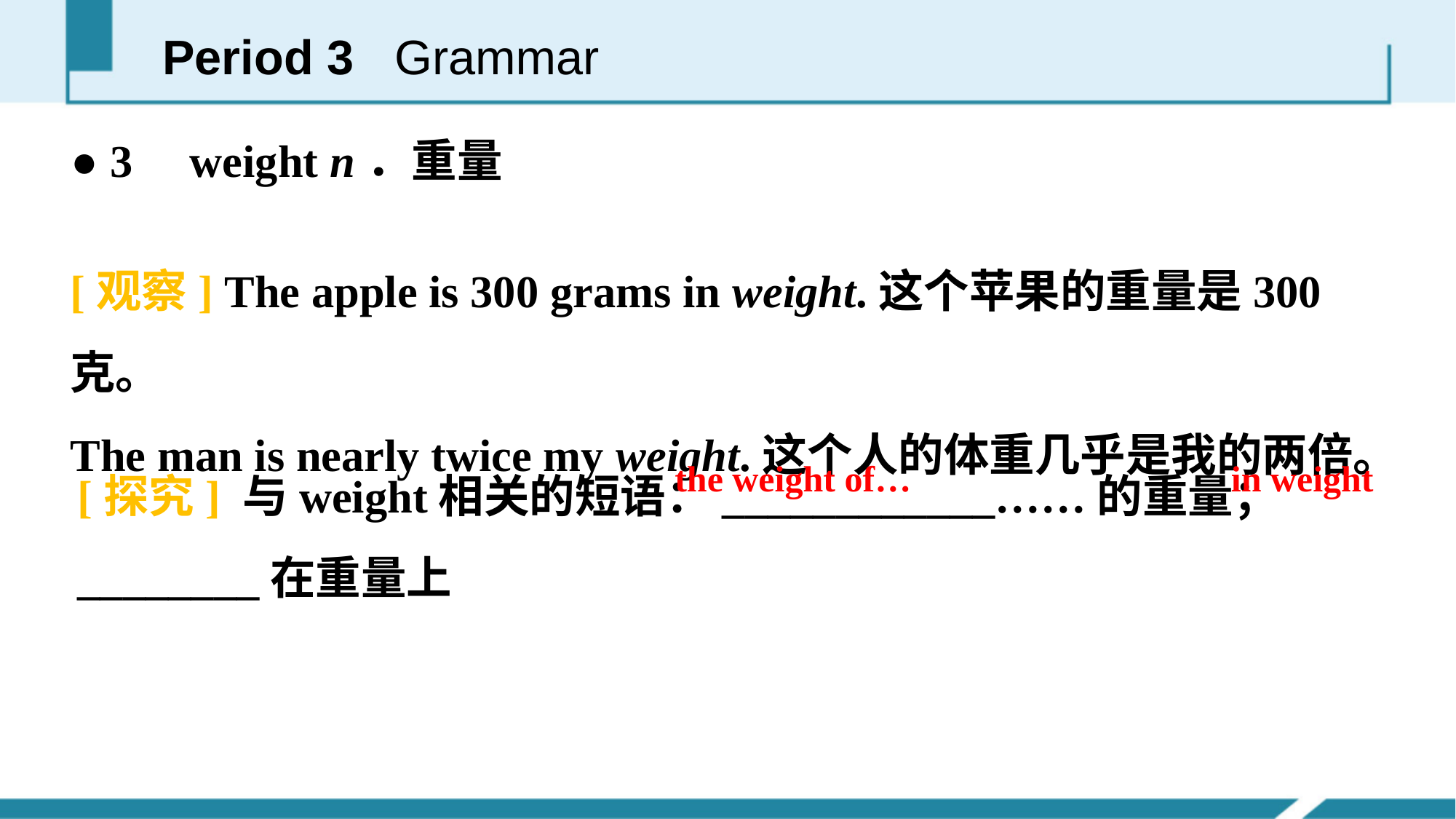

Period 3   Grammar
● 3     weight n．重量
[观察] The apple is 300 grams in weight.这个苹果的重量是300克。
The man is nearly twice my weight.这个人的体重几乎是我的两倍。

[探究] 与weight相关的短语：____________……的重量；________在重量上
the weight of…
in weight